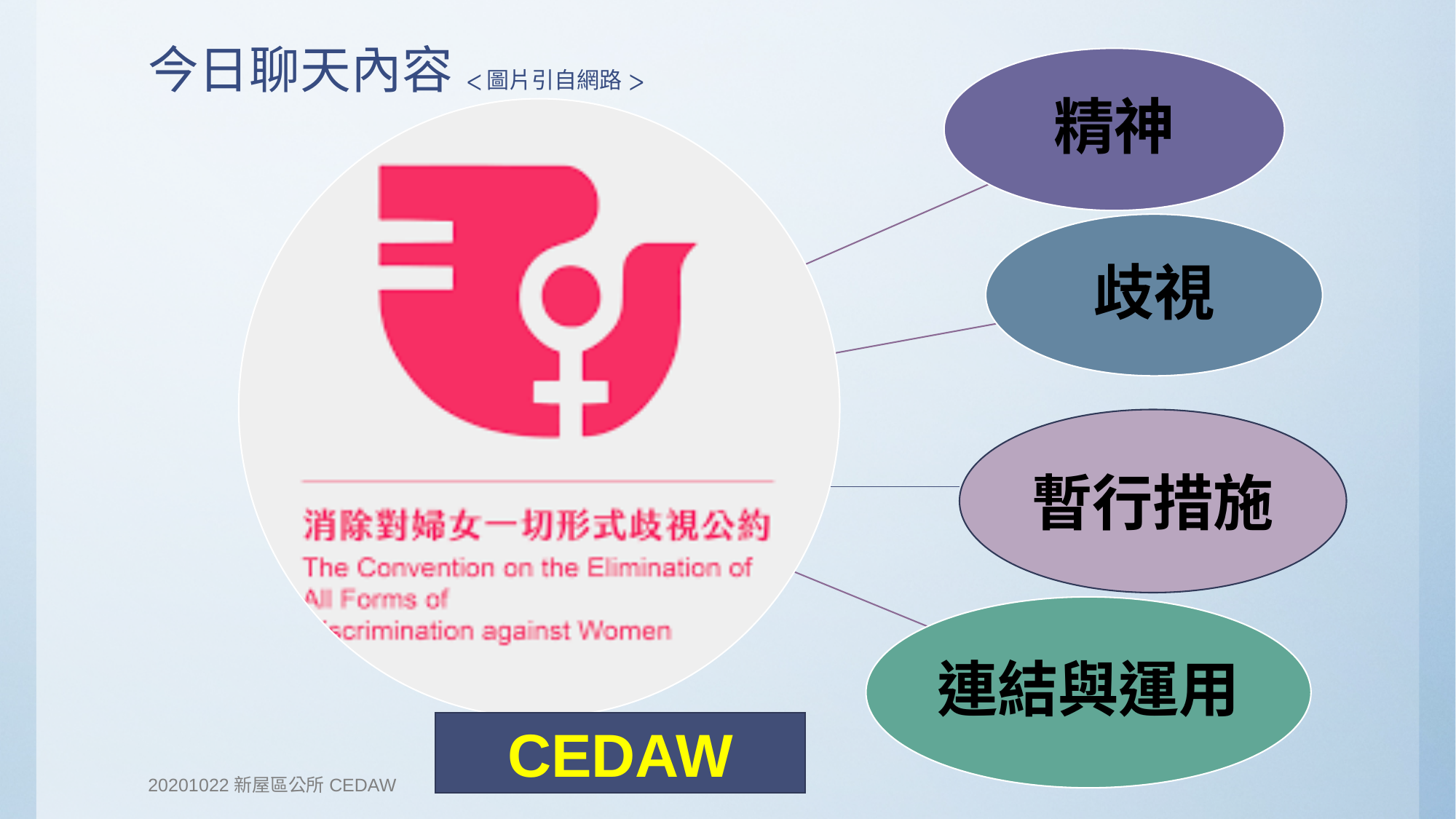

# 今日聊天內容<圖片引自網路>
精神

歧視

連結與運用
暫行措施
CEDAW
20201022新屋區公所CEDAW